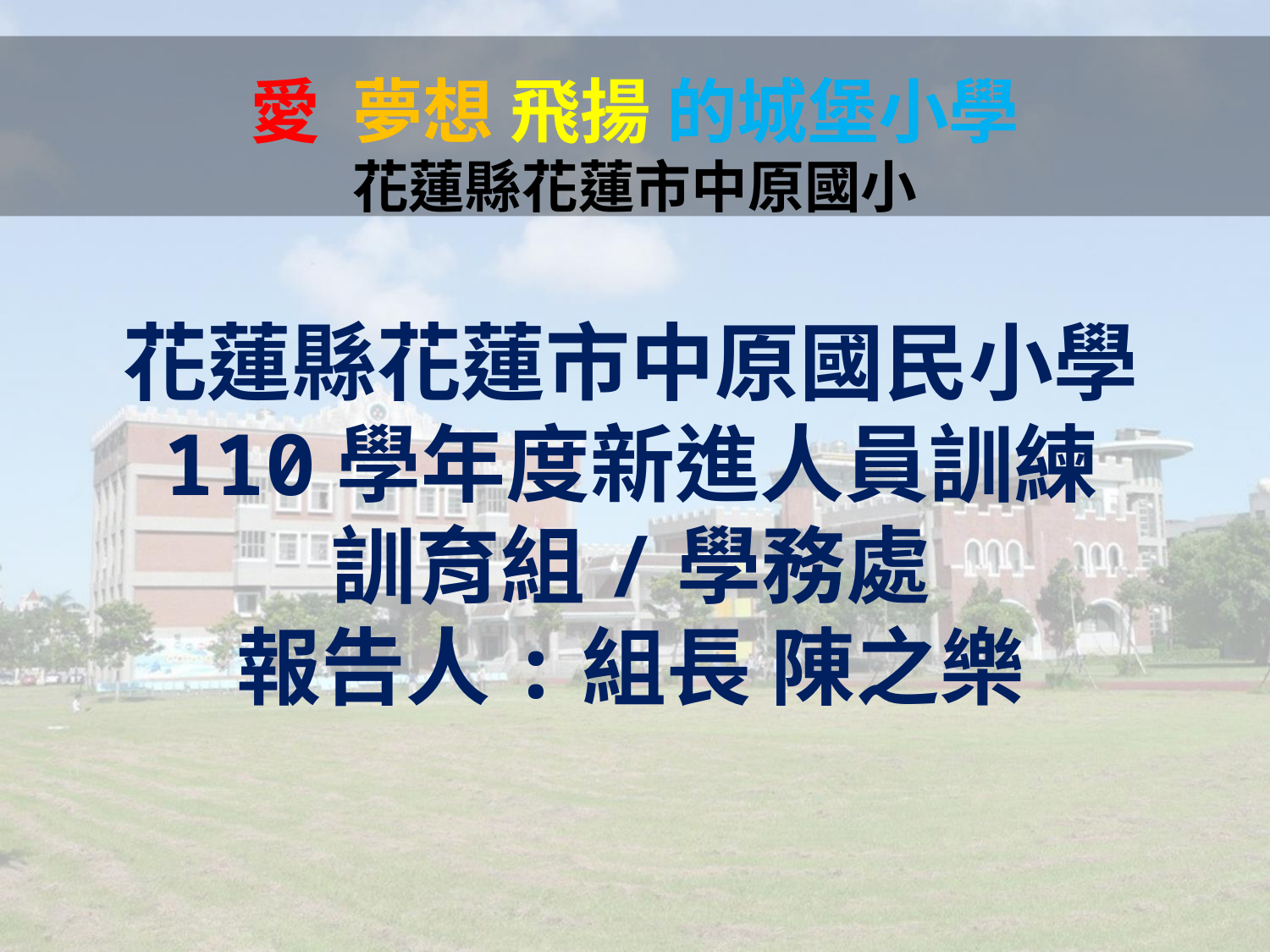

愛  夢想 飛揚 的城堡小學
花蓮縣花蓮市中原國小

花蓮縣花蓮市中原國民小學
110學年度新進人員訓練
訓育組/學務處
報告人:組長 陳之樂